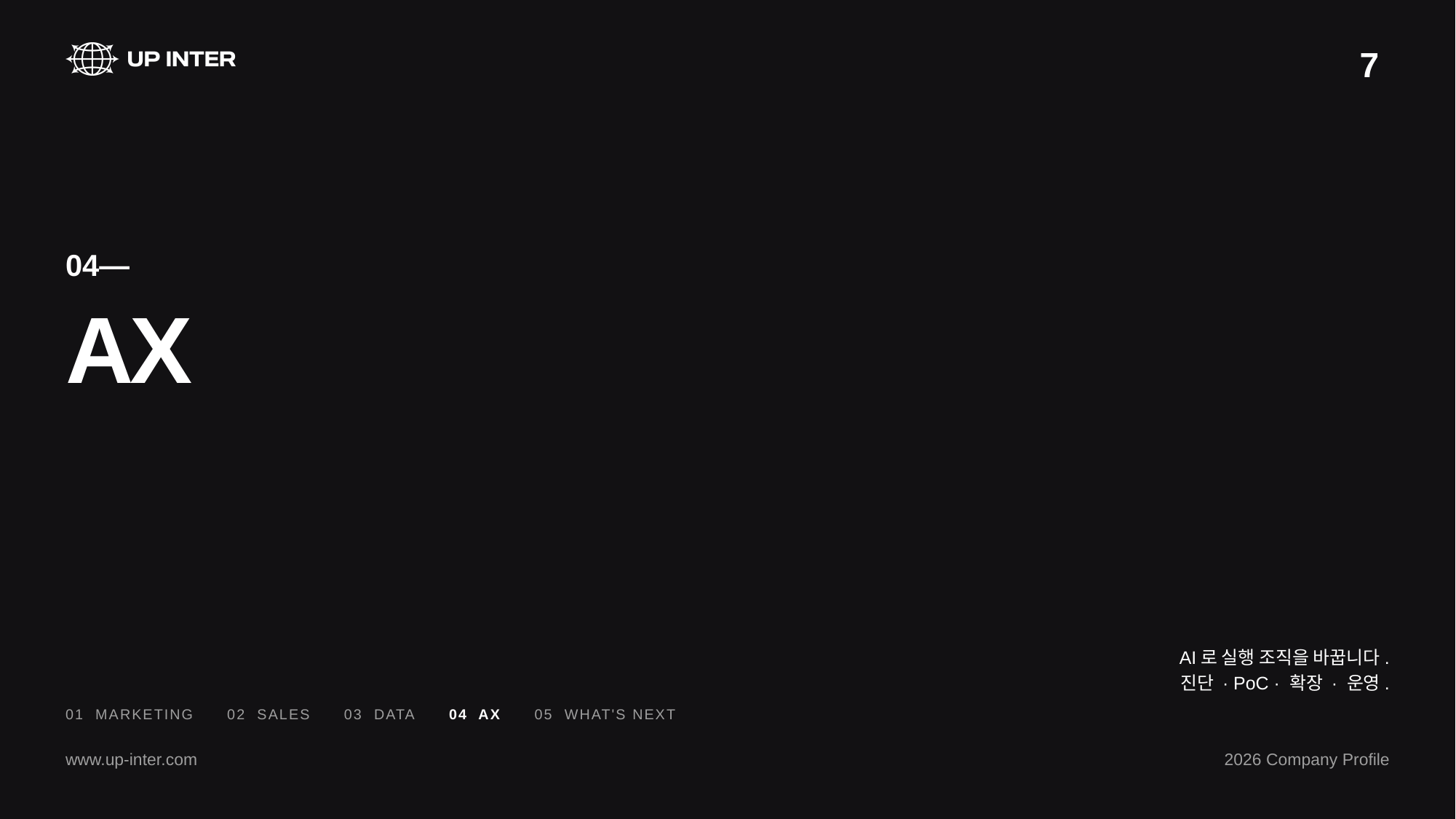

7
04—
AX
AI로 실행 조직을 바꿉니다.
진단 · PoC · 확장 · 운영.
01  MARKETING      02  SALES      03  DATA      04  AX      05  WHAT'S NEXT